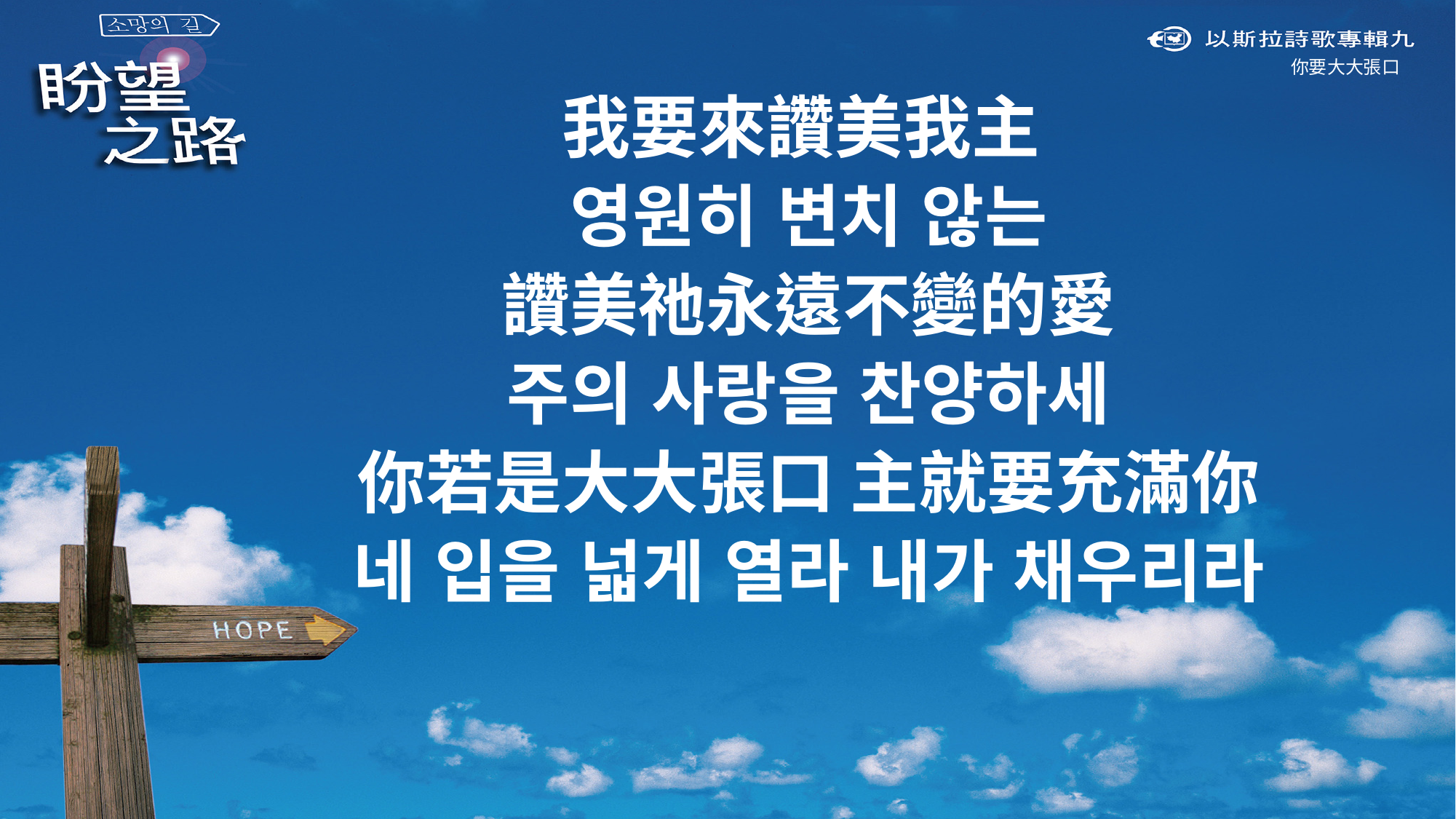

你要大大張口
我要來讚美我主
영원히 변치 않는
讚美祂永遠不變的愛
주의 사랑을 찬양하세
你若是大大張口 主就要充滿你
네 입을 넓게 열라 내가 채우리라